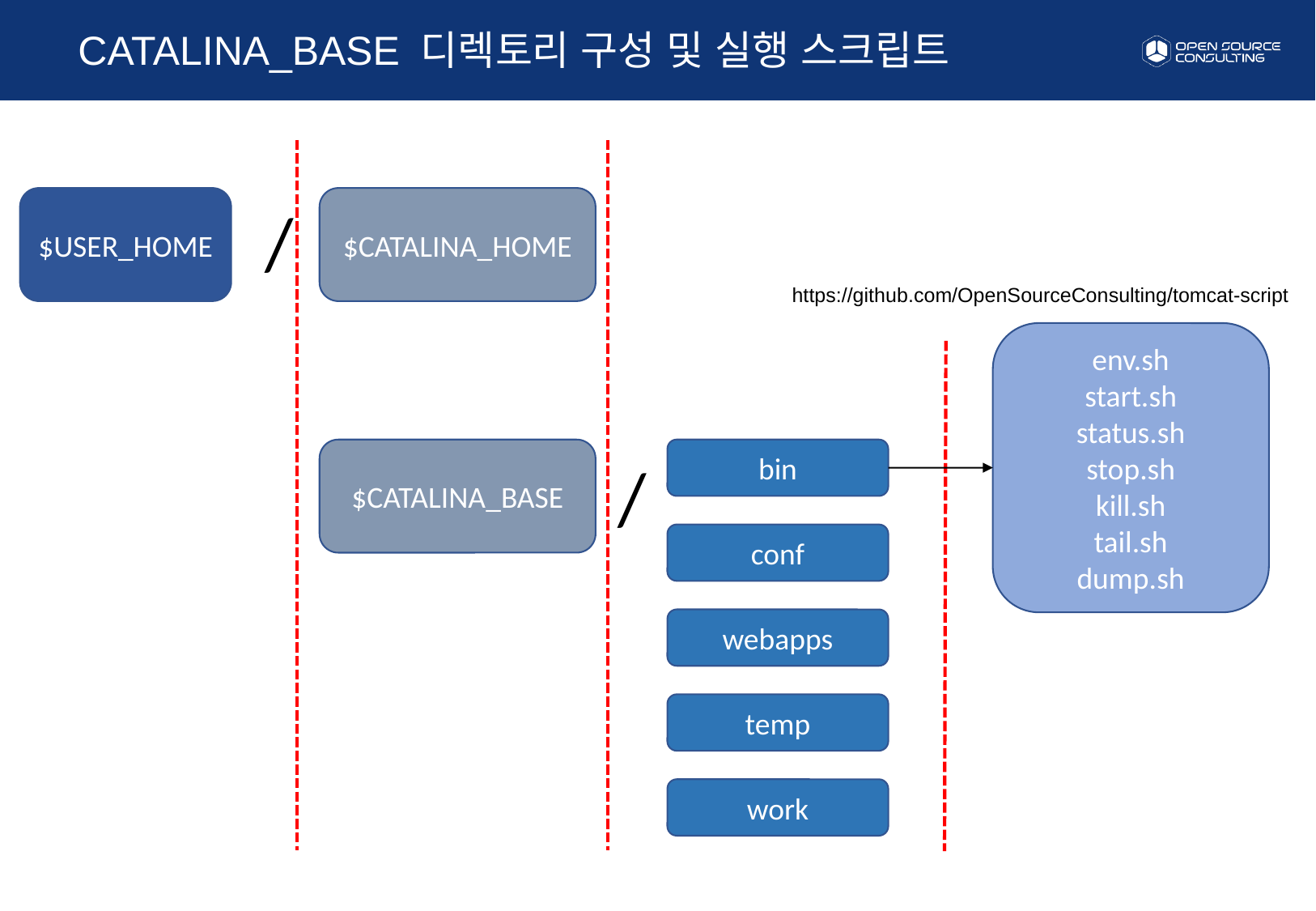

CATALINA_BASE 디렉토리 구성 및 실행 스크립트
$USER_HOME
$CATALINA_HOME
/
https://github.com/OpenSourceConsulting/tomcat-script
env.sh
start.sh
status.sh
stop.sh
kill.sh
tail.sh
dump.sh
$CATALINA_BASE
bin
/
conf
webapps
temp
work